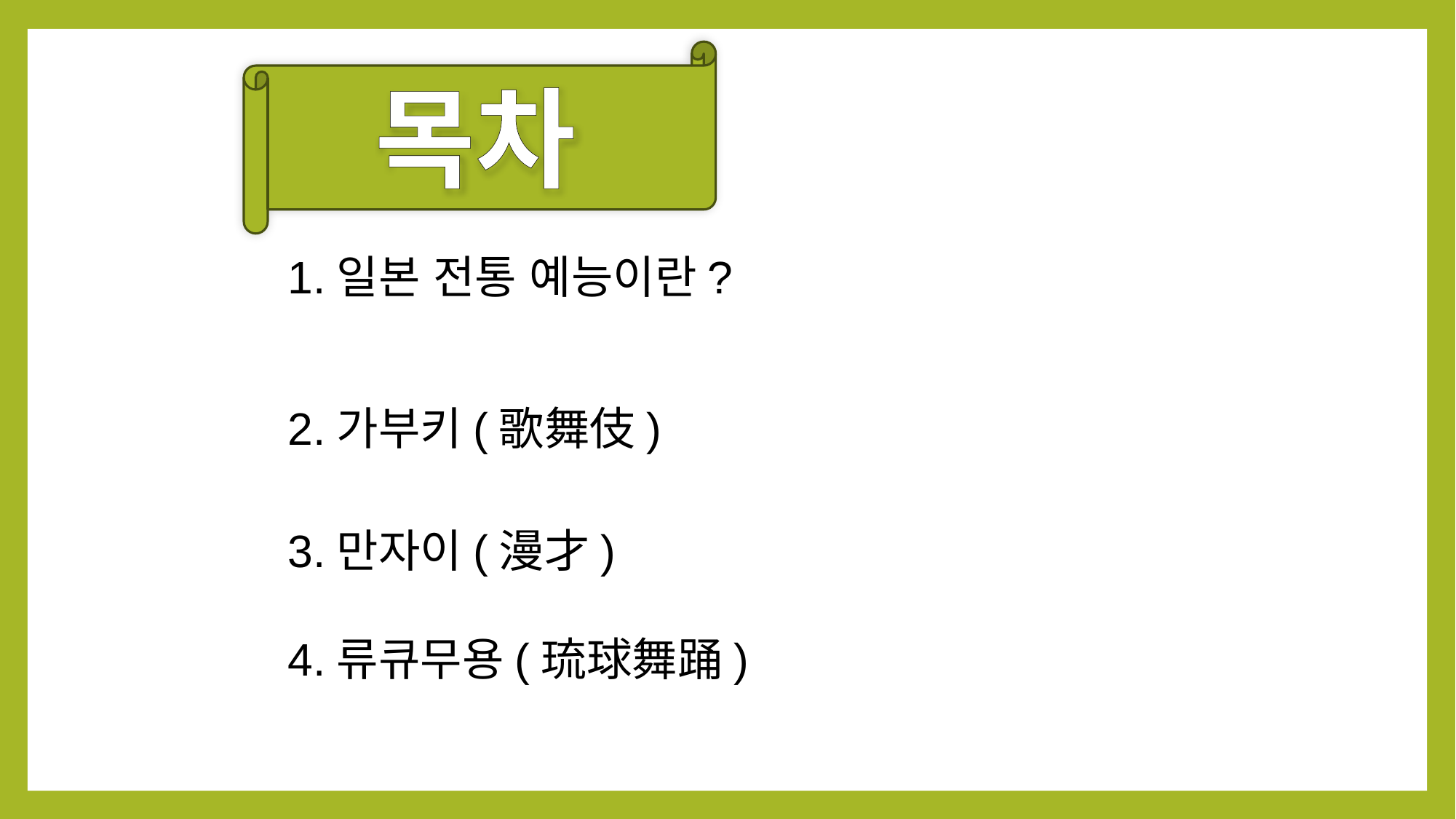

# 목차
1.일본 전통 예능이란?

2.가부키(歌舞伎)
3.만자이(漫才)

4.류큐무용(琉球舞踊)